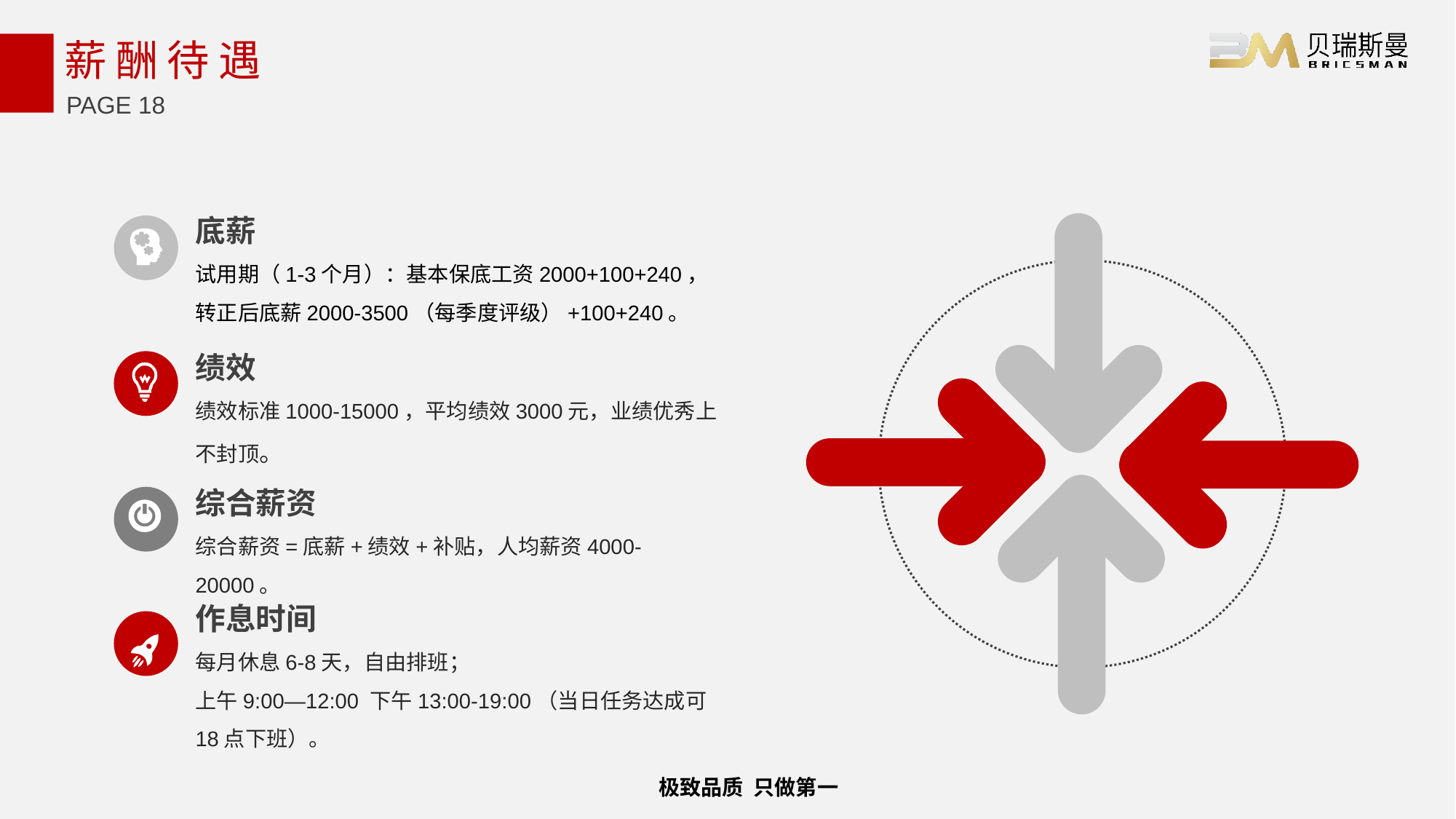

# 薪酬待遇
底薪
试用期（1-3个月）：基本保底工资2000+100+240，转正后底薪2000-3500（每季度评级）+100+240。

绩效
绩效标准1000-15000，平均绩效3000元，业绩优秀上不封顶。

综合薪资
综合薪资=底薪+绩效+补贴，人均薪资4000-20000。

作息时间
每月休息6-8天，自由排班；
上午9:00—12:00 下午13:00-19:00（当日任务达成可18点下班）。